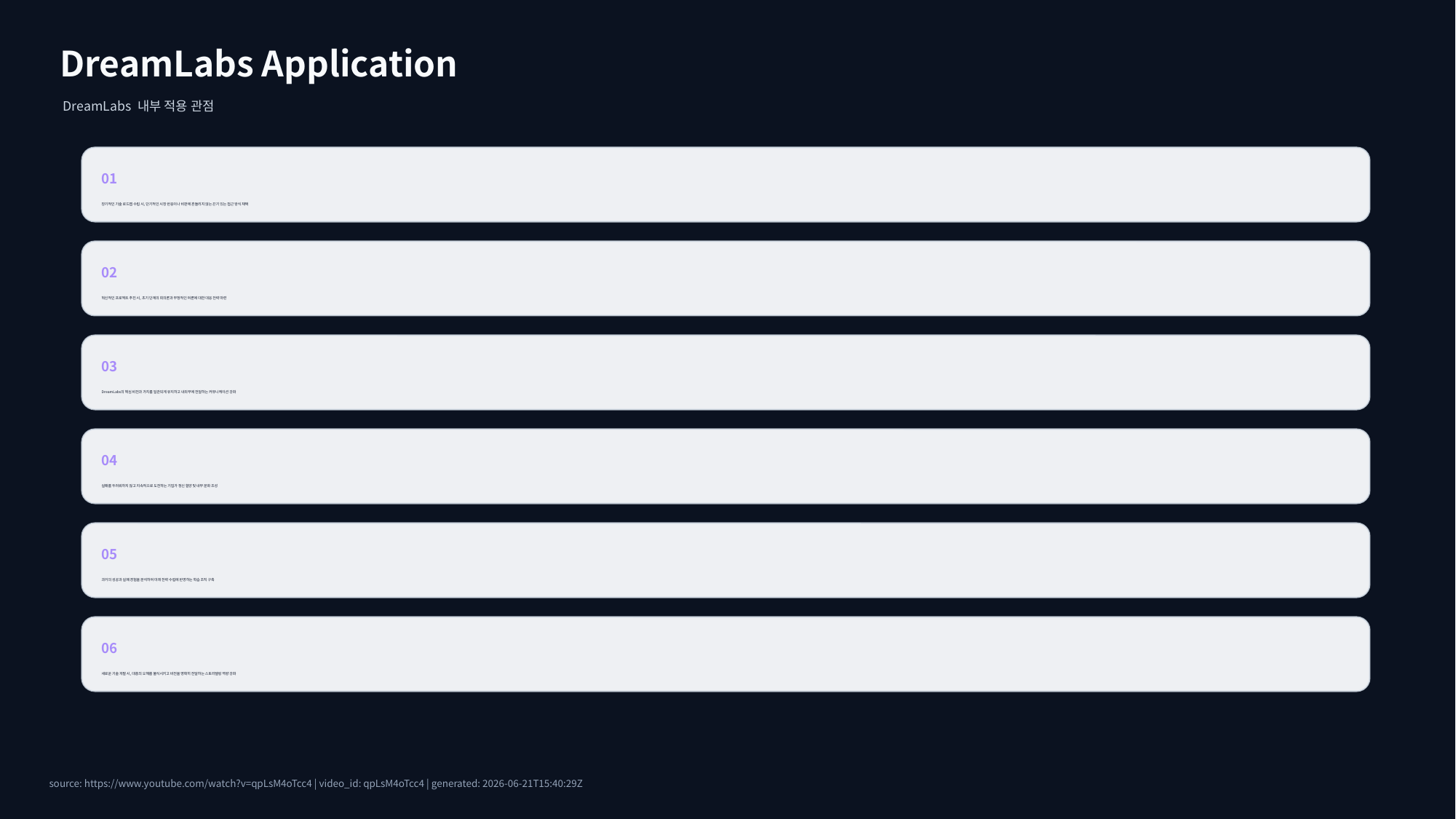

DreamLabs Application
DreamLabs 내부 적용 관점

01
장기적인 기술 로드맵 수립 시, 단기적인 시장 반응이나 비판에 흔들리지 않는 끈기 있는 접근 방식 채택

02
혁신적인 프로젝트 추진 시, 초기 단계의 회의론과 부정적인 여론에 대한 대응 전략 마련

03
DreamLabs의 핵심 비전과 가치를 일관되게 유지하고 내외부에 전달하는 커뮤니케이션 강화

04
실패를 두려워하지 않고 지속적으로 도전하는 기업가 정신 함양 및 내부 문화 조성

05
과거의 성공과 실패 경험을 분석하여 미래 전략 수립에 반영하는 학습 조직 구축

06
새로운 기술 개발 시, 대중의 오해를 불식시키고 비전을 명확히 전달하는 스토리텔링 역량 강화
source: https://www.youtube.com/watch?v=qpLsM4oTcc4 | video_id: qpLsM4oTcc4 | generated: 2026-06-21T15:40:29Z